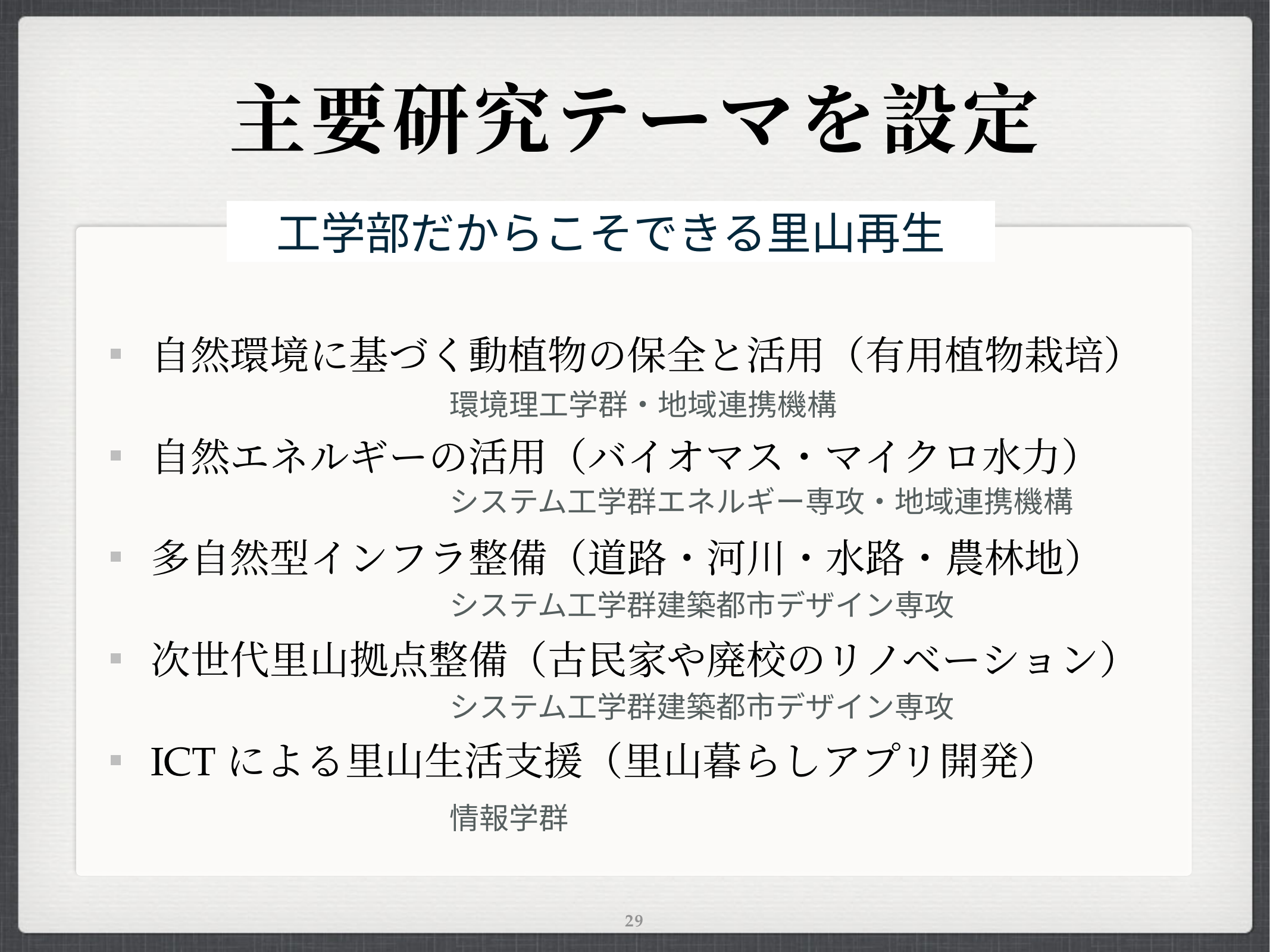

# 主要研究テーマを設定
工学部だからこそできる里山再生
自然環境に基づく動植物の保全と活用（有用植物栽培）
自然エネルギーの活用（バイオマス・マイクロ水力）
多自然型インフラ整備（道路・河川・水路・農林地）
次世代里山拠点整備（古民家や廃校のリノベーション）
ICTによる里山生活支援（里山暮らしアプリ開発）
環境理工学群・地域連携機構
システム工学群エネルギー専攻・地域連携機構
システム工学群建築都市デザイン専攻
システム工学群建築都市デザイン専攻
情報学群
29